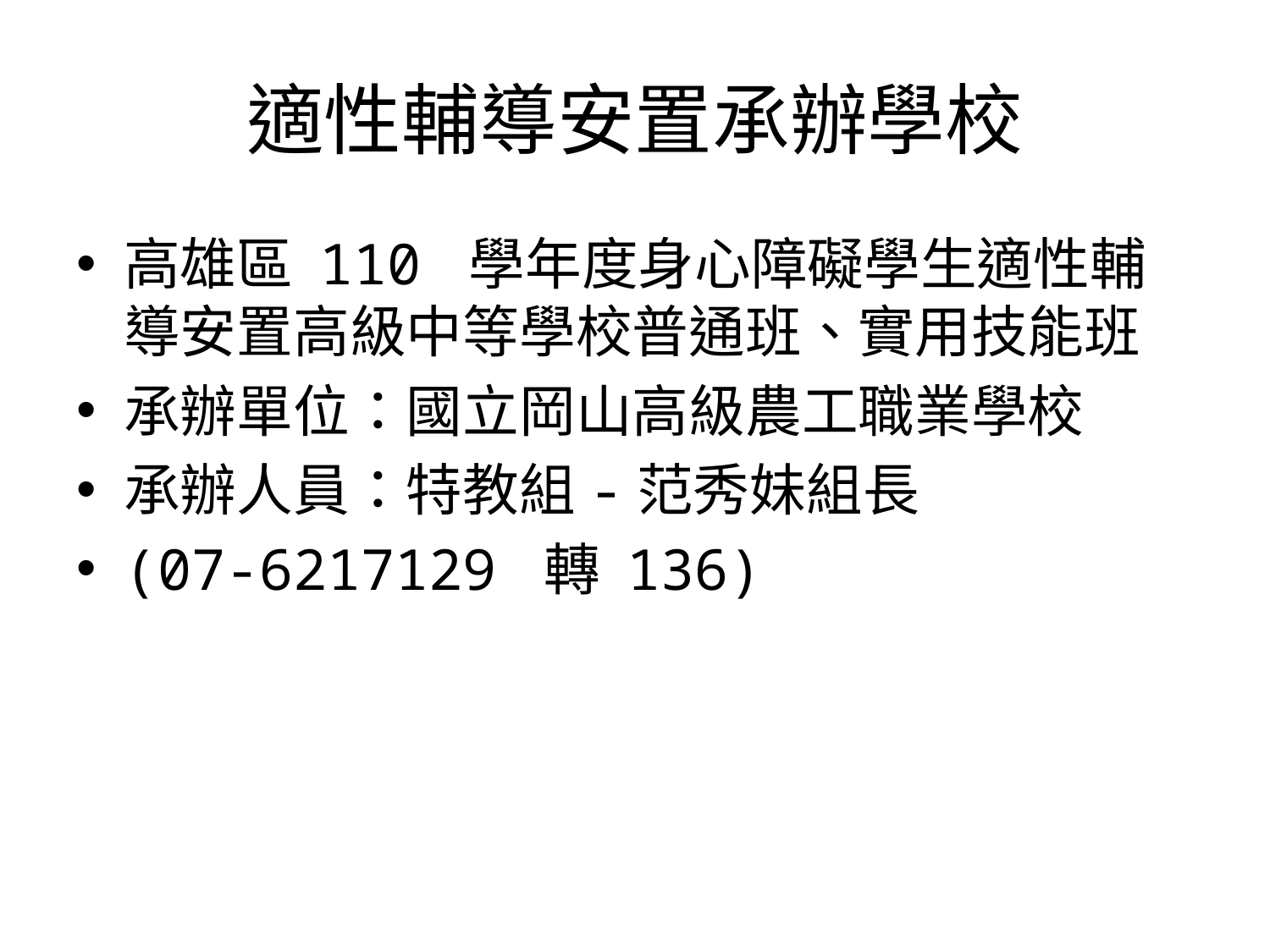

# 適性輔導安置承辦學校
高雄區 110 學年度身心障礙學生適性輔導安置高級中等學校普通班、實用技能班
承辦單位：國立岡山高級農工職業學校
承辦人員：特教組-范秀妹組長
(07-6217129 轉 136)